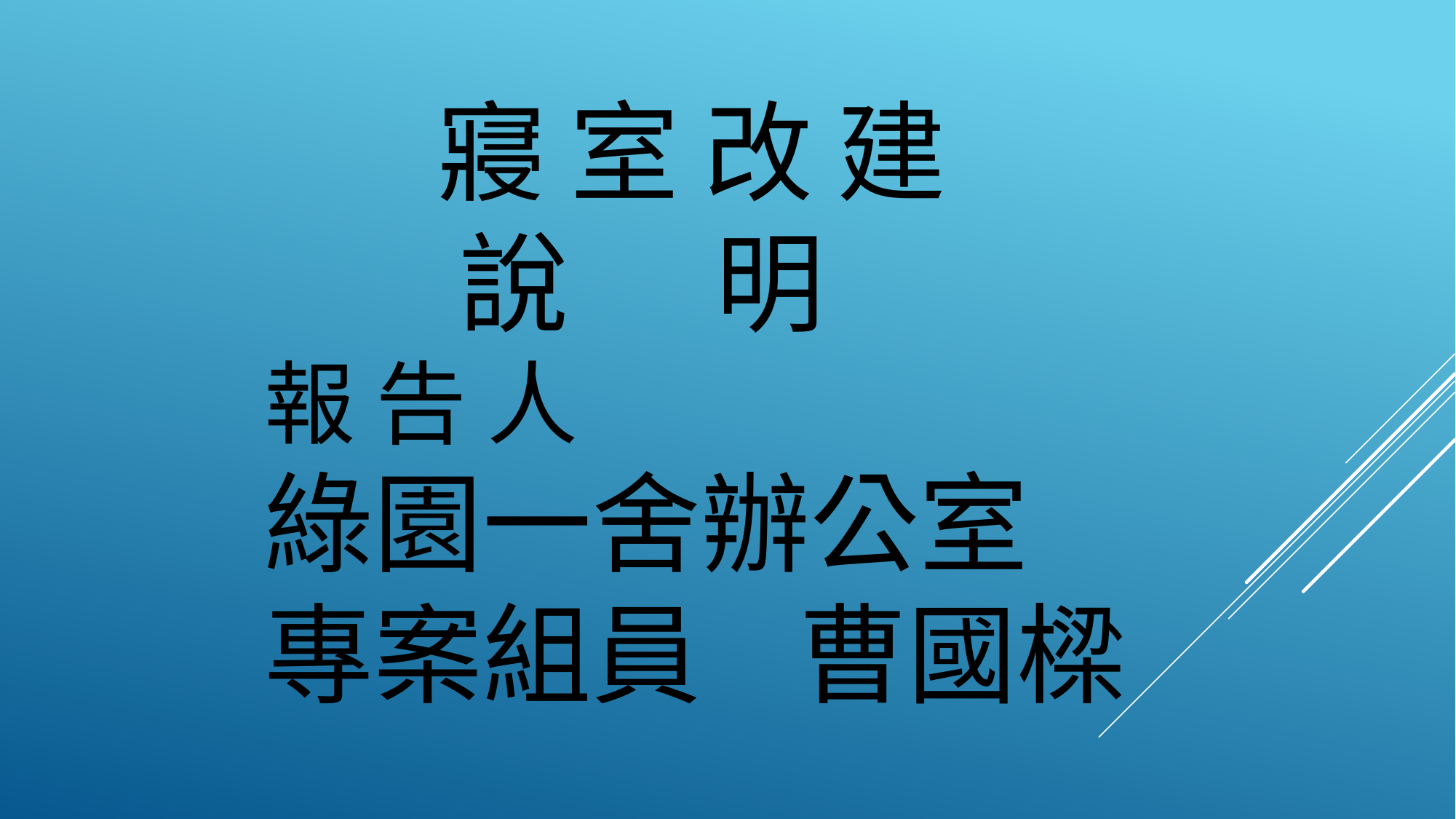

# 寢 室 改 建 說      明 報 告 人 綠園一舍辦公室 專案組員    曹國樑